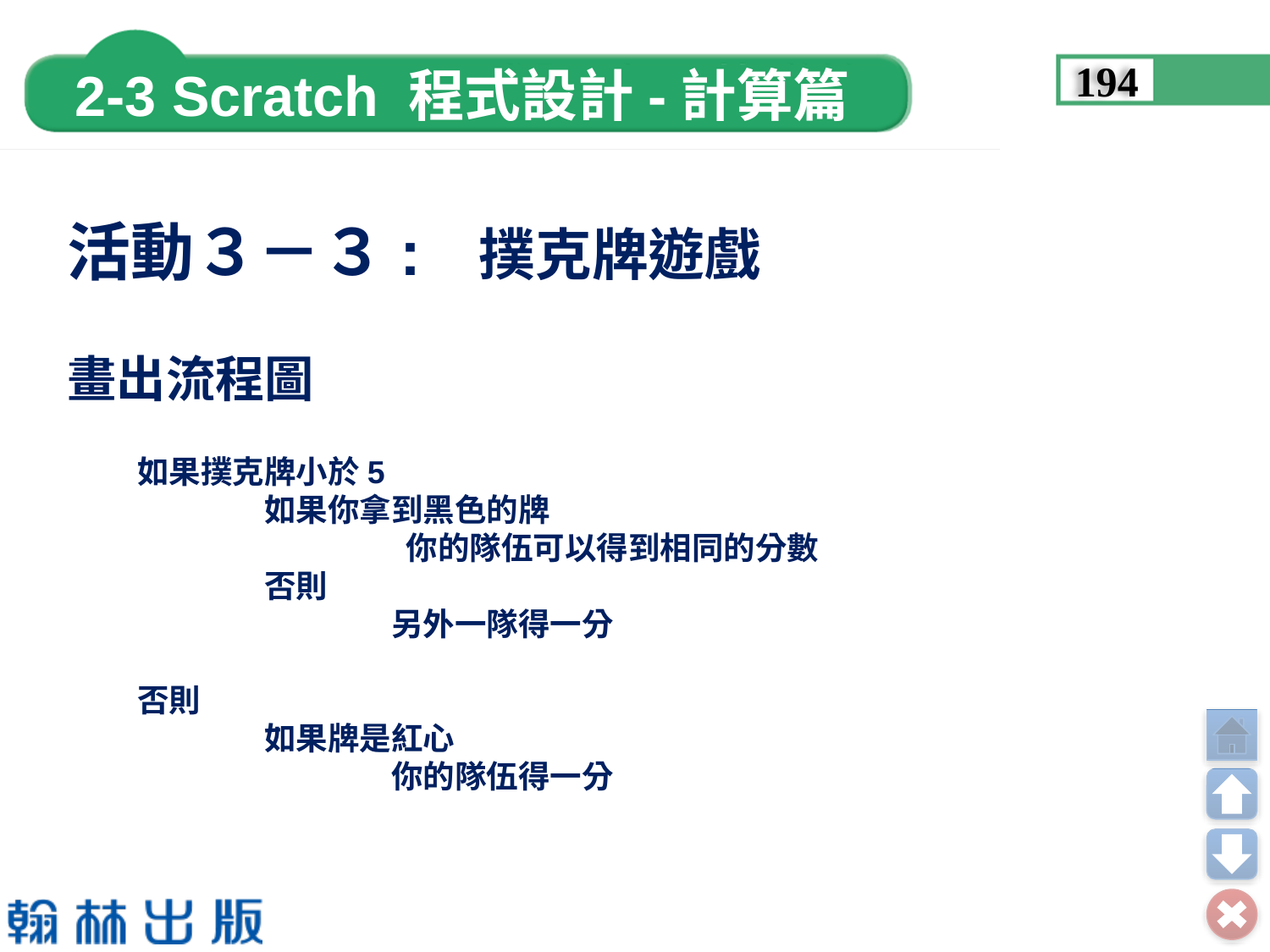

194
活動３－３:　撲克牌遊戲
畫出流程圖

如果撲克牌小於5
        你的隊伍可以得到相同的分數

否則另外隊伍得一分
如果撲克牌小於5
	如果你拿到黑色的牌
     		 你的隊伍可以得到相同的分數
	否則
		另外一隊得一分

否則
	如果牌是紅心
		你的隊伍得一分